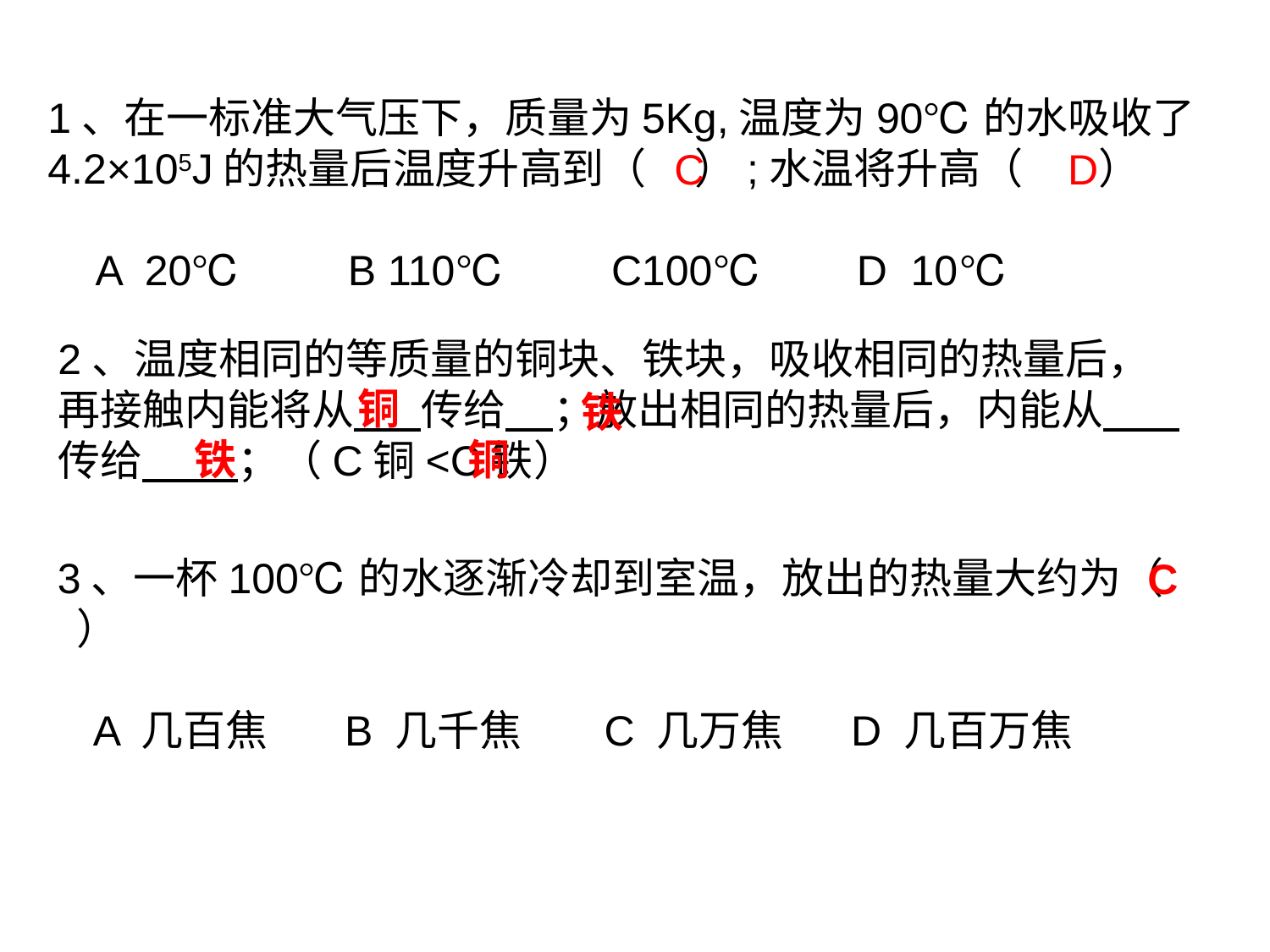

1、在一标准大气压下，质量为5Kg,温度为90℃的水吸收了4.2×105J的热量后温度升高到（     ）;水温将升高（        ）

    A  20℃         B 110℃         C100℃        D  10℃
C
D
2、温度相同的等质量的铜块、铁块，吸收相同的热量后，再接触内能将从       传给     ；放出相同的热量后，内能从         传给          ；（C铜<C铁）
铜
铁
铁
铜
3、一杯100℃的水逐渐冷却到室温，放出的热量大约为（      ）

   A 几百焦       B 几千焦 	   C 几万焦      D 几百万焦

C